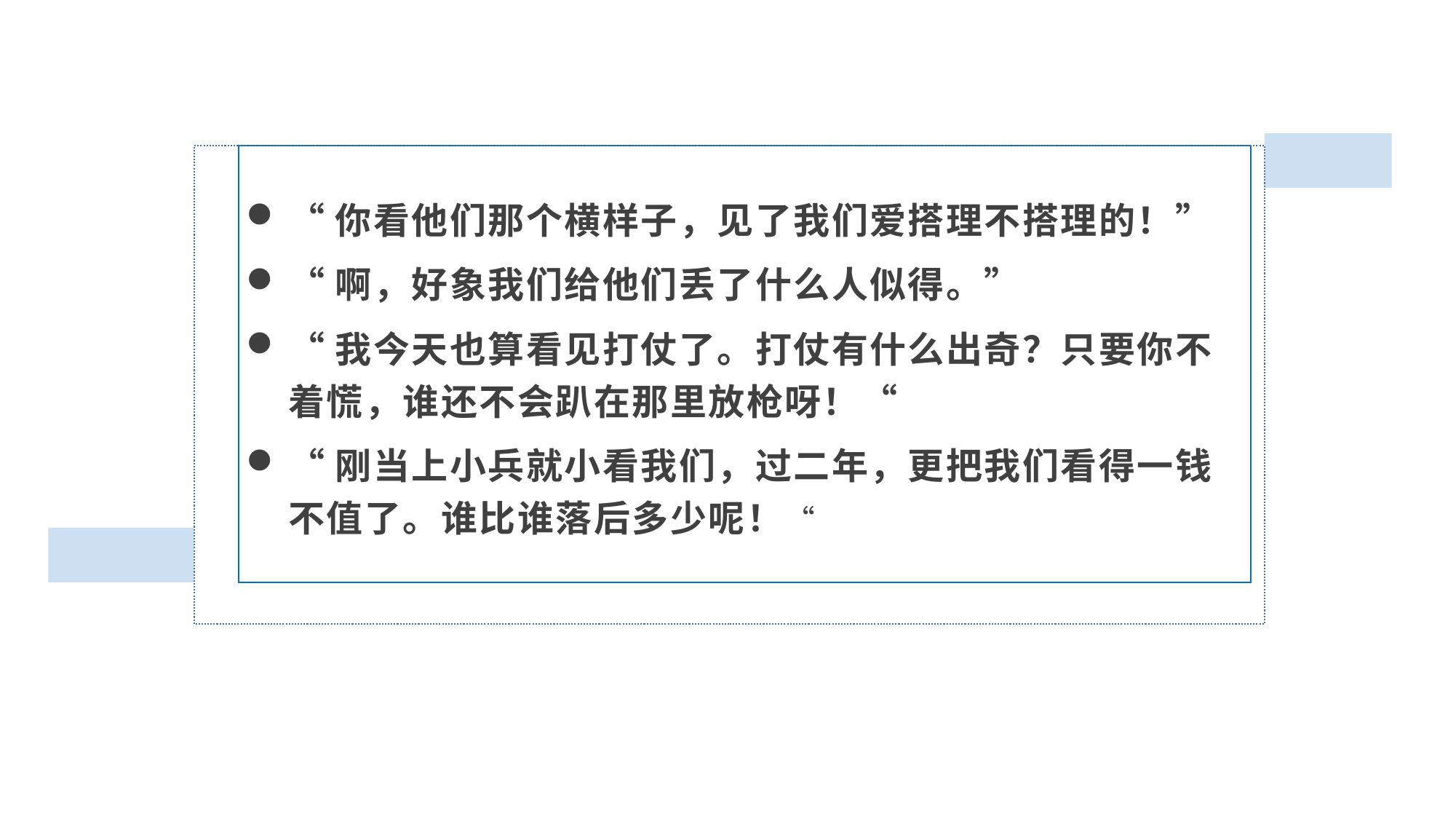

“你看他们那个横样子，见了我们爱搭理不搭理的！”
“啊，好象我们给他们丢了什么人似得。”
“我今天也算看见打仗了。打仗有什么出奇？只要你不着慌，谁还不会趴在那里放枪呀！“
“刚当上小兵就小看我们，过二年，更把我们看得一钱不值了。谁比谁落后多少呢！“